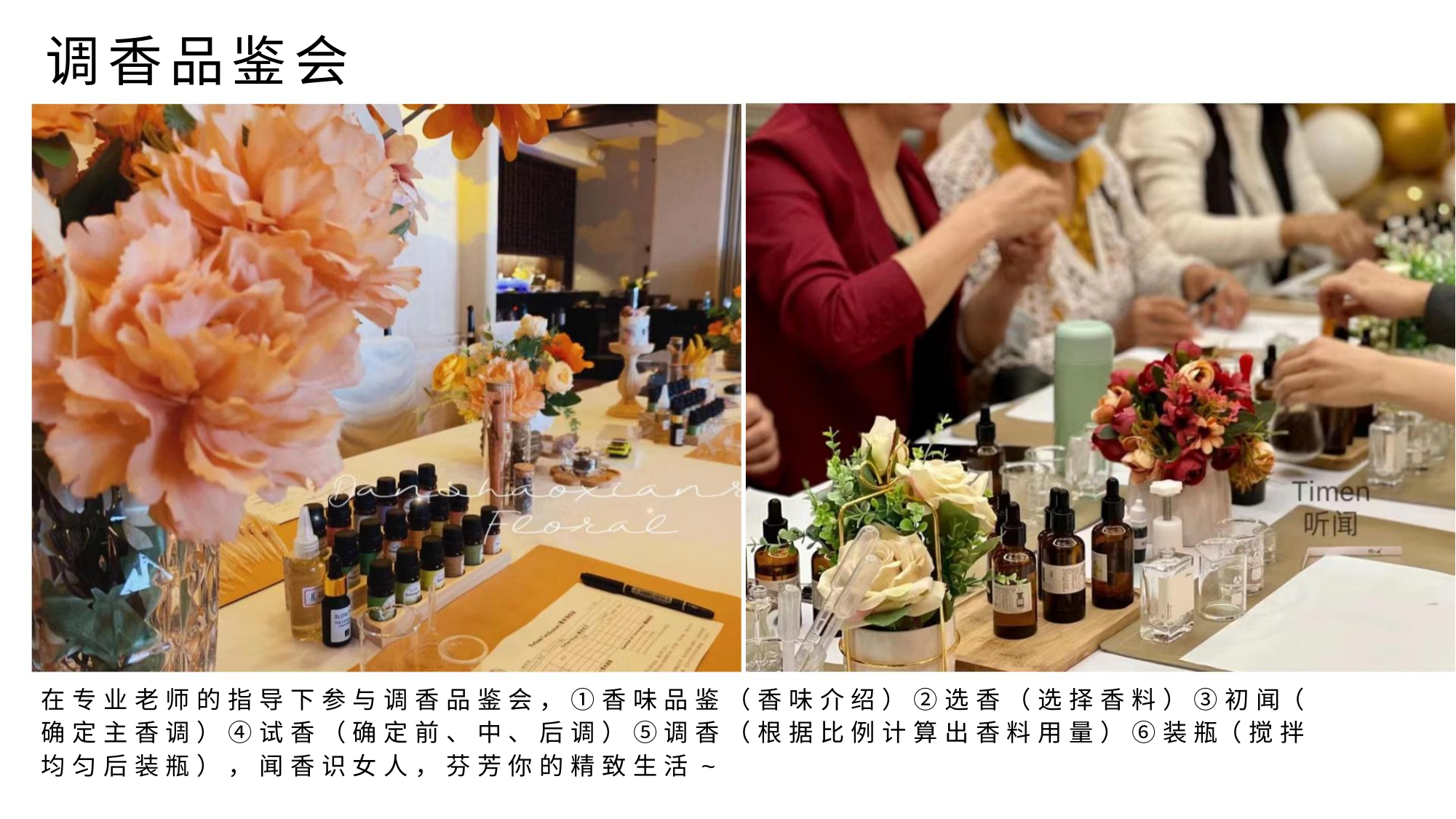

调香品鉴会
在 专 业 老 师 的 指 导 下 参 与 调 香 品 鉴 会 ， ① 香 味 品 鉴 （ 香 味 介 绍 ） ② 选 香 （ 选 择 香 料 ） ③ 初 闻（ 确 定 主 香 调 ） ④ 试 香 （ 确 定 前 、 中 、 后 调 ） ⑤ 调 香 （ 根 据 比 例 计 算 出 香 料 用 量 ） ⑥ 装 瓶（ 搅 拌 均 匀 后 装 瓶 ） ， 闻 香 识 女 人 ， 芬 芳 你 的 精 致 生 活 ~